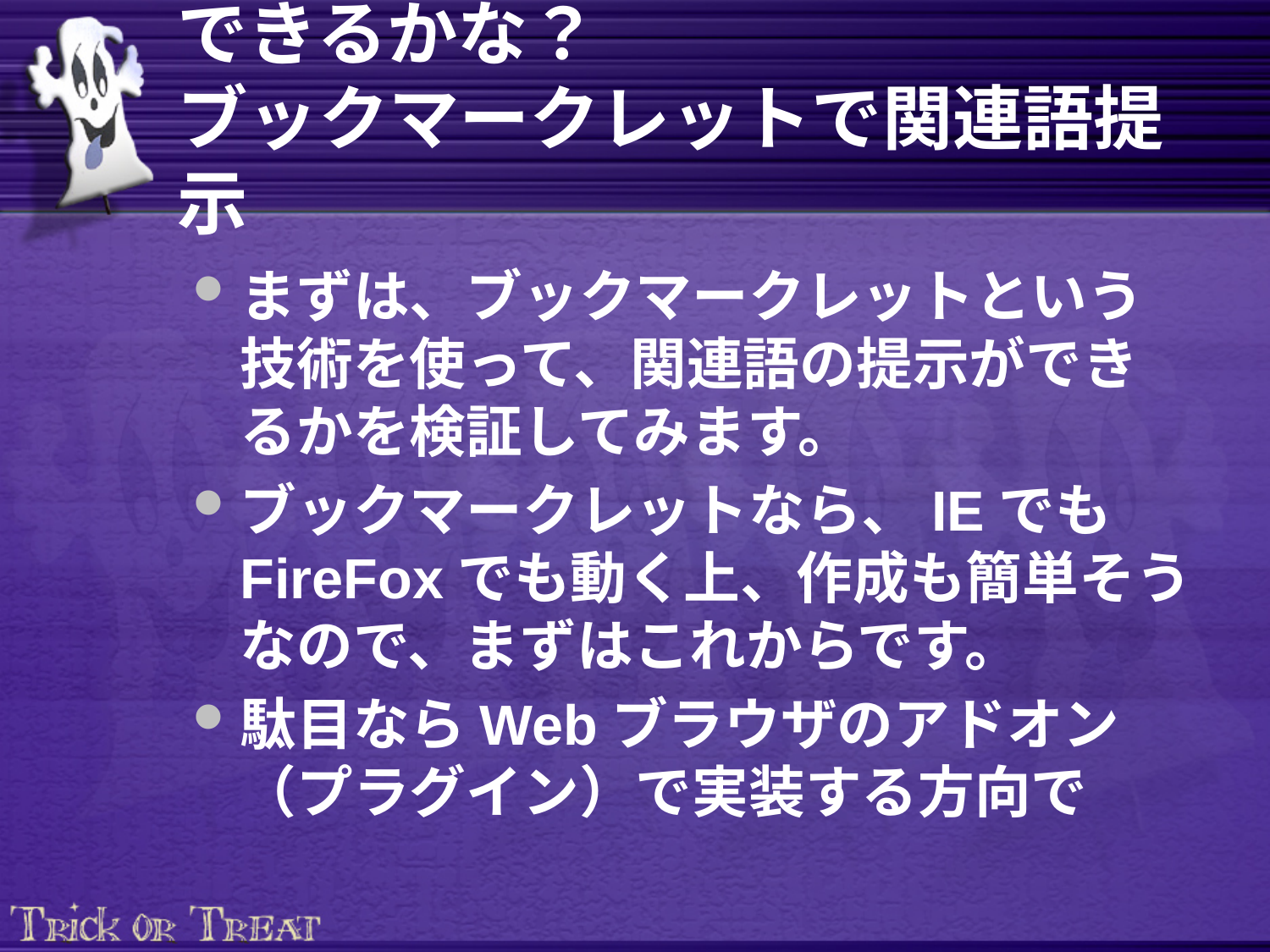

# できるかな？ ブックマークレットで関連語提示
まずは、ブックマークレットという技術を使って、関連語の提示ができるかを検証してみます。
ブックマークレットなら、IEでもFireFoxでも動く上、作成も簡単そうなので、まずはこれからです。
駄目ならWebブラウザのアドオン（プラグイン）で実装する方向で